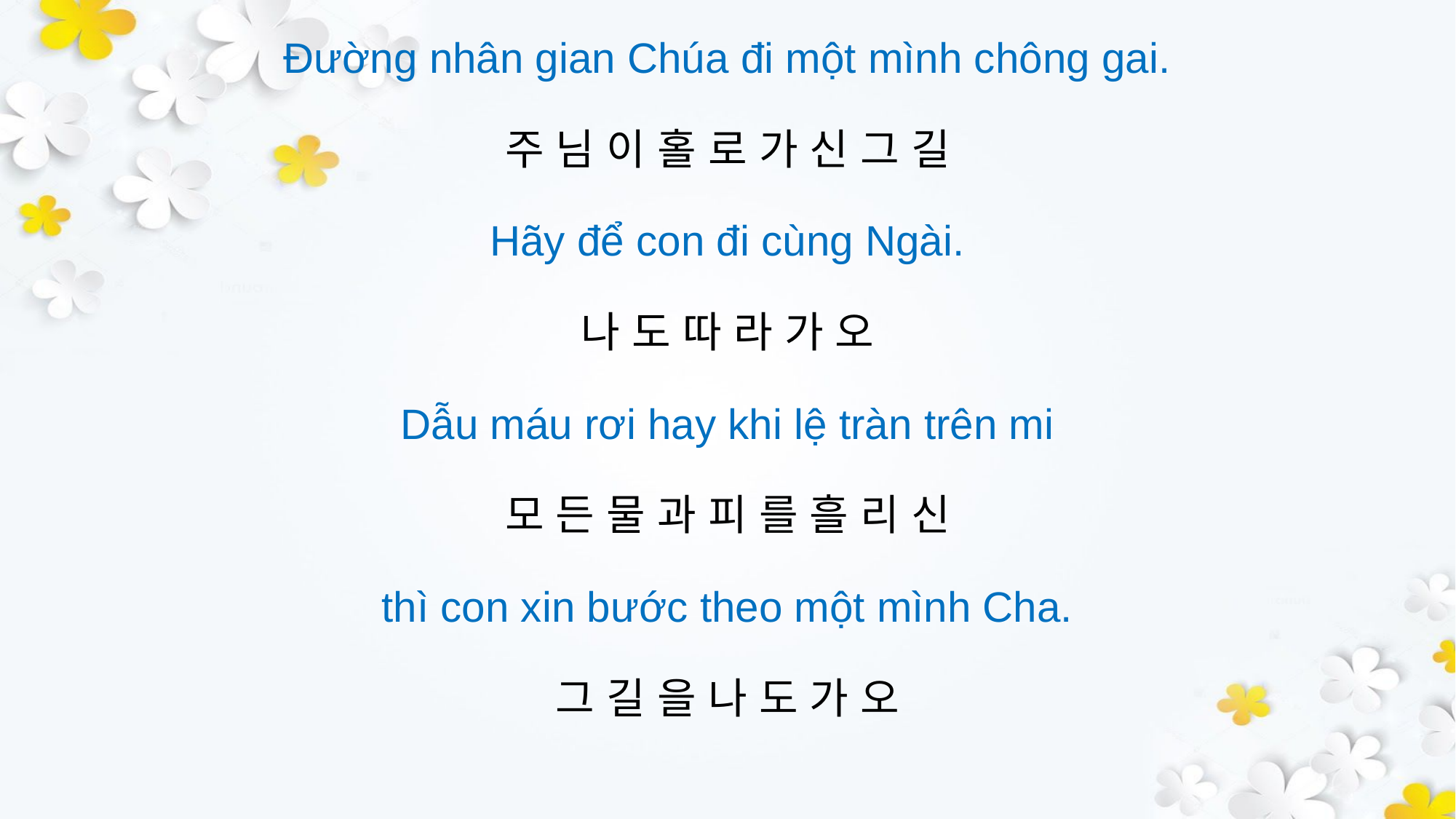

Đường nhân gian Chúa đi một mình chông gai.
주 님 이 홀 로 가 신 그 길
Hãy để con đi cùng Ngài.
나 도 따 라 가 오
Dẫu máu rơi hay khi lệ tràn trên mi
모 든 물 과 피 를 흘 리 신
thì con xin bước theo một mình Cha.
그 길 을 나 도 가 오